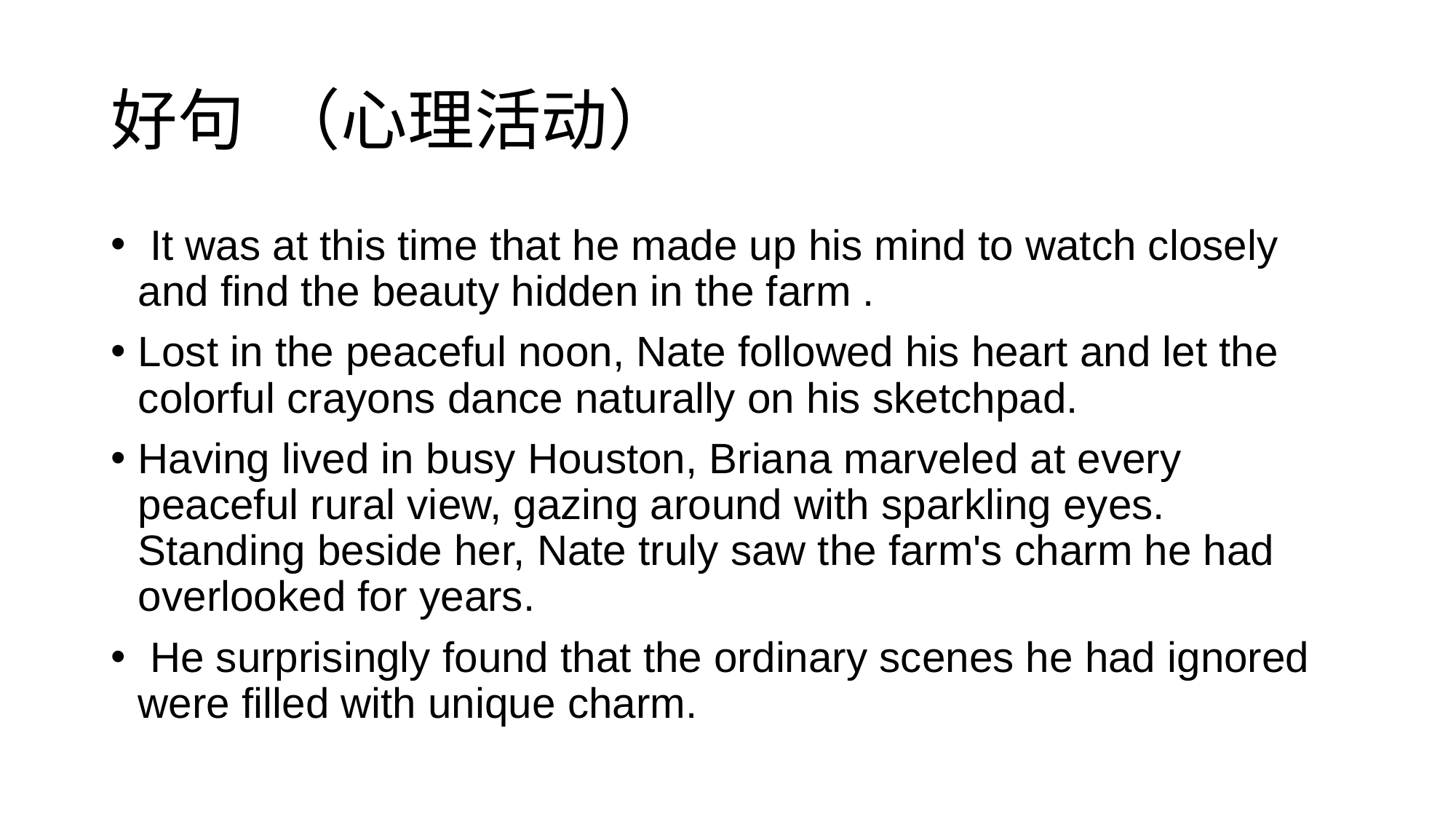

# 好句  （心理活动）
 It was at this time that he made up his mind to watch closely and find the beauty hidden in the farm .
Lost in the peaceful noon, Nate followed his heart and let the colorful crayons dance naturally on his sketchpad.
Having lived in busy Houston, Briana marveled at every peaceful rural view, gazing around with sparkling eyes. Standing beside her, Nate truly saw the farm's charm he had overlooked for years.
 He surprisingly found that the ordinary scenes he had ignored were filled with unique charm.